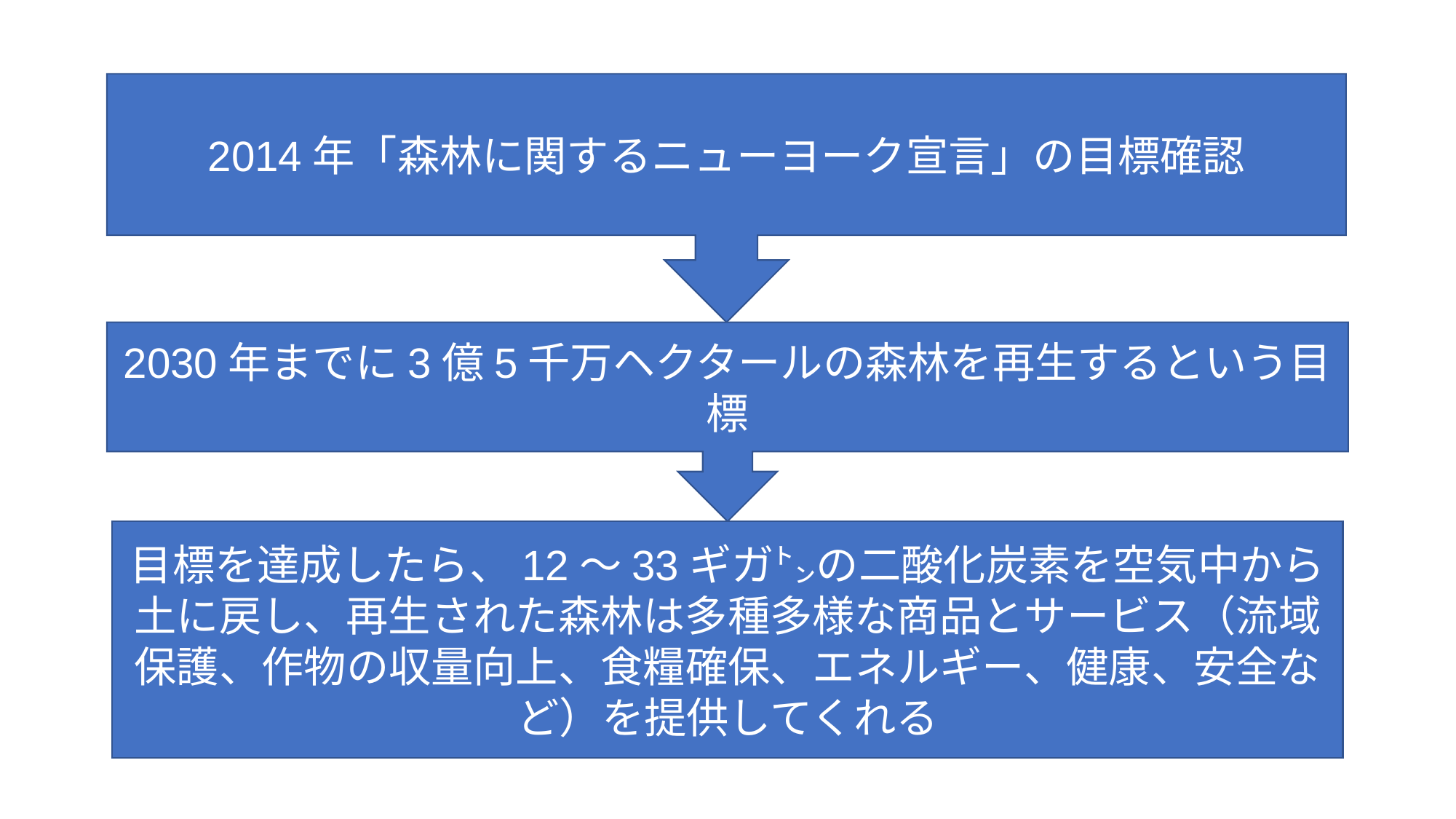

2014年「森林に関するニューヨーク宣言」の目標確認
2030年までに3億5千万ヘクタールの森林を再生するという目標
目標を達成したら、12～33ギガ㌧の二酸化炭素を空気中から土に戻し、再生された森林は多種多様な商品とサービス（流域保護、作物の収量向上、食糧確保、エネルギー、健康、安全など）を提供してくれる